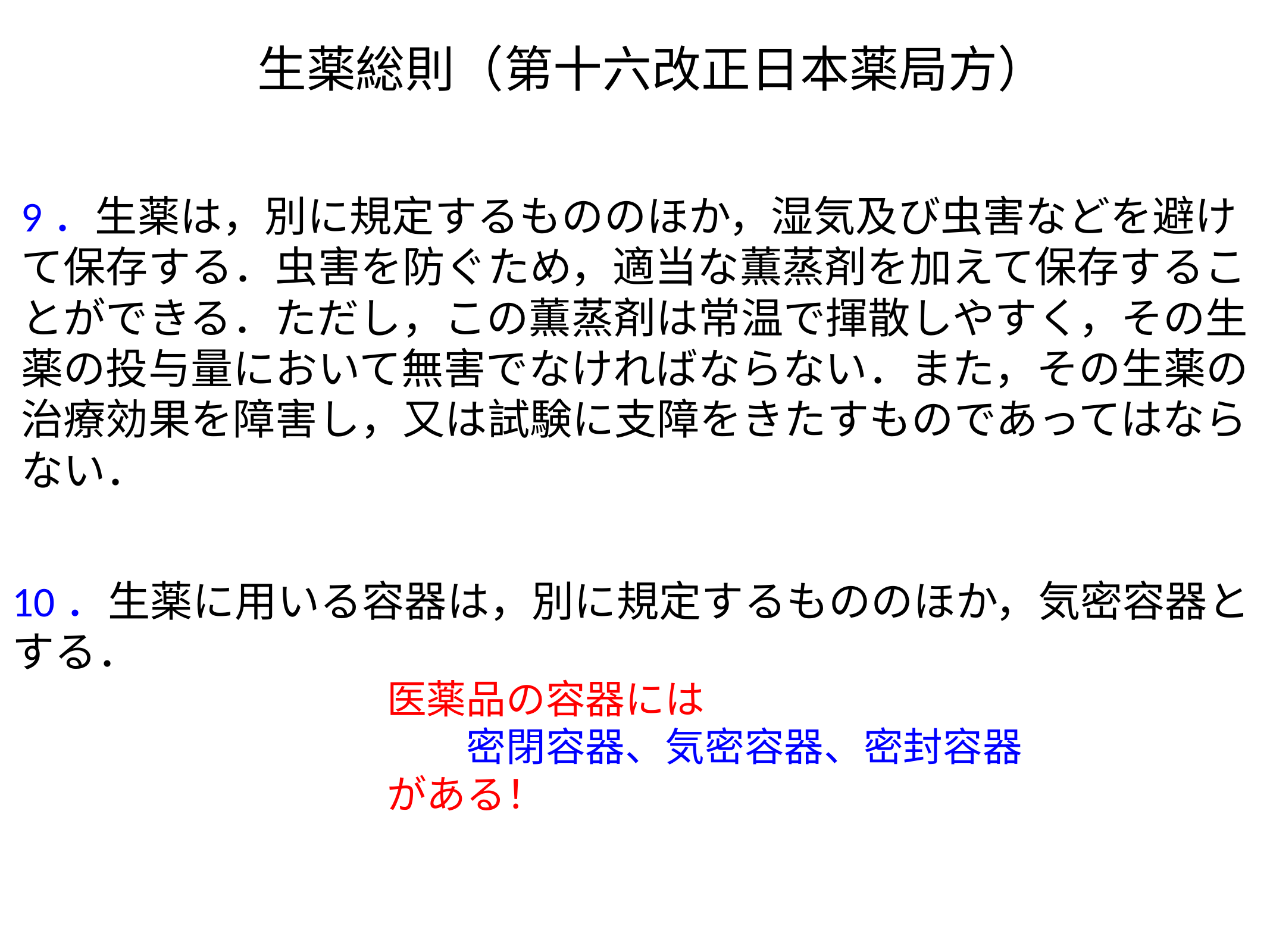

生薬総則（第十六改正日本薬局方）
9．生薬は，別に規定するもののほか，湿気及び虫害などを避けて保存する．虫害を防ぐため，適当な薫蒸剤を加えて保存することができる．ただし，この薫蒸剤は常温で揮散しやすく，その生薬の投与量において無害でなければならない．また，その生薬の治療効果を障害し，又は試験に支障をきたすものであってはならない．
10．生薬に用いる容器は，別に規定するもののほか，気密容器とする．
医薬品の容器には
　　密閉容器、気密容器、密封容器
がある！